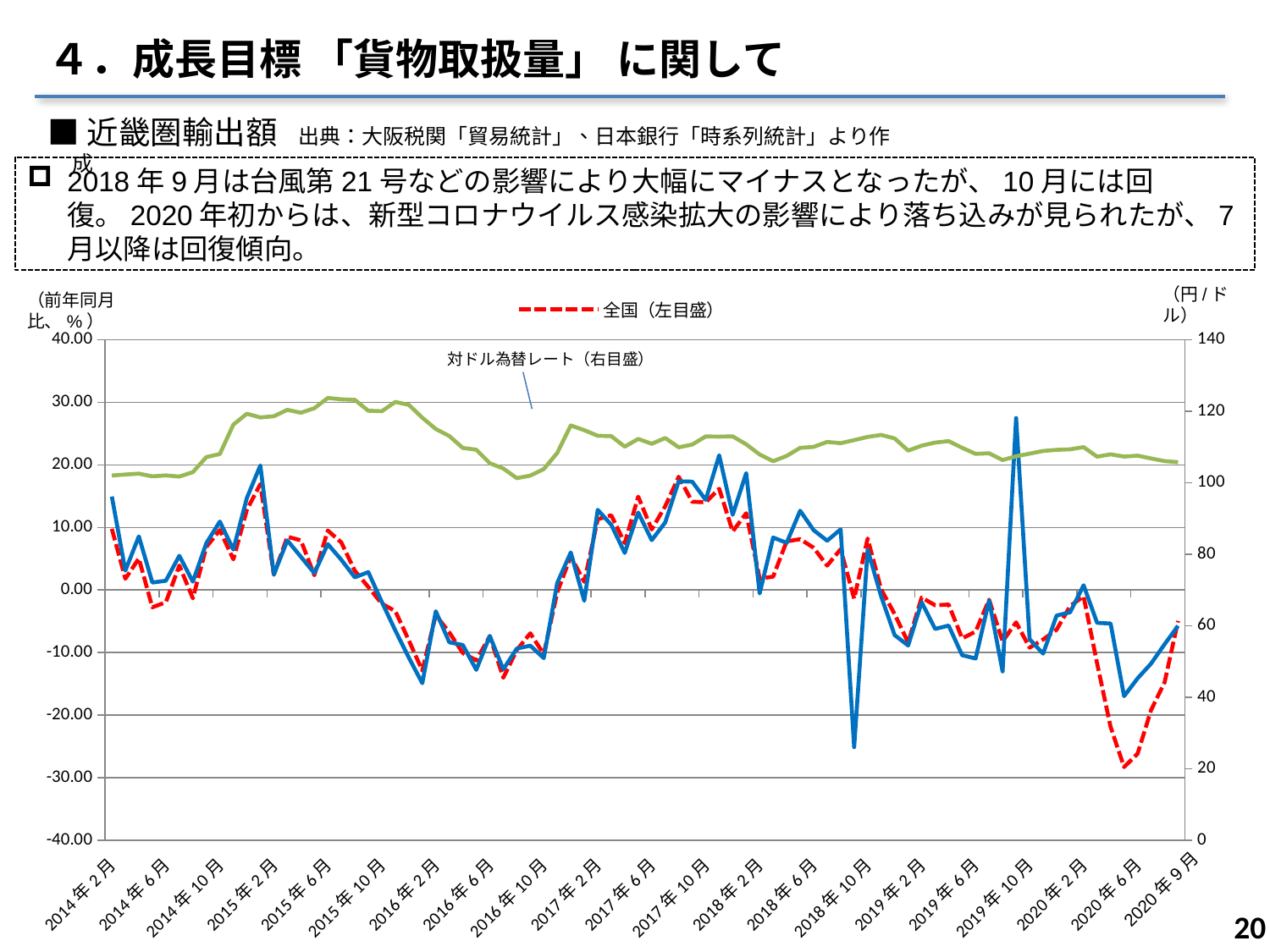

４．成長目標 「貨物取扱量」 に関して
■近畿圏輸出額　出典：大阪税関「貿易統計」、日本銀行「時系列統計」より作成
2018年9月は台風第21号などの影響により大幅にマイナスとなったが、10月には回復。2020年初からは、新型コロナウイルス感染拡大の影響により落ち込みが見られたが、7月以降は回復傾向。

### Chart

| Category | 全国（左目盛） | 近畿圏（左目盛） | 対ドル為替レート |
|---|---|---|---|
| 41671 | 9.764806599853245 | 14.942169042586386 | 102.02 |
| 41699 | 1.8025918906888734 | 3.0963064871361468 | 102.3 |
| 41730 | 5.045422515093236 | 8.56902068689456 | 102.54 |
| 41760 | -2.7613073188737047 | 1.1966459718207005 | 101.78 |
| 41791 | -1.9574618670847173 | 1.4800764093284755 | 102.05 |
| 41821 | 3.9174476382215317 | 5.474525972918258 | 101.73 |
| 41852 | -1.3367611477470973 | 1.3289914097699693 | 102.95 |
| 41883 | 6.885621216054403 | 7.496894994204524 | 107.16 |
| 41913 | 9.57476598685001 | 10.936226556972017 | 108.03 |
| 41944 | 4.894324484319895 | 6.463710602468794 | 116.24 |
| 41974 | 12.810659633751058 | 14.698549687864954 | 119.29 |
| 42005 | 16.92667648784243 | 19.89909334784663 | 118.25 |
| 42036 | 2.441366609359605 | 2.470237849700112 | 118.59 |
| 42064 | 8.51388847983388 | 7.926114361334243 | 120.37 |
| 42095 | 7.937589477289464 | 5.315627778078252 | 119.57 |
| 42125 | 2.3521546255098826 | 2.6871357498223176 | 120.82 |
| 42156 | 9.506388534980374 | 7.337218604297476 | 123.7 |
| 42186 | 7.605930827895335 | 4.834485436656195 | 123.31 |
| 42217 | 3.0740337507758824 | 2.0260726116660095 | 123.17 |
| 42248 | 0.4891189982211017 | 2.8610965472695398 | 120.13 |
| 42278 | -2.1835971811701995 | -1.8953092656913384 | 119.99 |
| 42309 | -3.37461590016936 | -6.472458876579836 | 122.58 |
| 42339 | -8.037924467962227 | -10.80017991304203 | 121.78 |
| 42370 | -12.870377788764245 | -14.890567924256317 | 118.18 |
| 42401 | -4.014527461099604 | -3.394946427363749 | 115.01 |
| 42430 | -6.784547018576276 | -8.358327210518809 | 113.05 |
| 42461 | -10.066302527039426 | -8.795794325261312 | 109.72 |
| 42491 | -11.25725900773999 | -12.759619271211122 | 109.24 |
| 42522 | -7.369336342645937 | -7.341033902213525 | 105.44 |
| 42552 | -14.02455488032112 | -12.681265150153436 | 103.97 |
| 42583 | -9.587997656536317 | -9.36162123932489 | 101.28 |
| 42614 | -6.928629444141336 | -8.894704588875669 | 101.99 |
| 42644 | -10.258588137813803 | -10.887472561740992 | 103.81 |
| 42675 | -0.37317389659381206 | 1.1405829754106378 | 108.33 |
| 42705 | 5.381560233555689 | 5.996814687101278 | 116.01 |
| 42736 | 1.3158681672266255 | -1.722182331865156 | 114.69 |
| 42767 | 11.308980165043451 | 12.809227550973645 | 113.13 |
| 42795 | 11.944087413054746 | 10.4264236683983 | 113.02 |
| 42826 | 7.481707858544738 | 5.919454996788033 | 110.08 |
| 42856 | 14.919095732396116 | 12.38318286624613 | 112.24 |
| 42887 | 9.669605586004721 | 7.967964000848809 | 110.89 |
| 42917 | 13.375507752294567 | 10.79248270689223 | 112.5 |
| 42948 | 18.09672460256418 | 17.376009971505127 | 109.9 |
| 42979 | 14.102114124278813 | 17.311636843621315 | 110.67 |
| 43009 | 14.01402939502023 | 14.396464612008671 | 112.94 |
| 43040 | 16.17769986349144 | 21.524200948279443 | 112.89 |
| 43070 | 9.35714017279139 | 12.01533560736334 | 112.96 |
| 43101 | 12.26760957781876 | 18.671593616477097 | 110.74 |
| 43132 | 1.8224477452225045 | -0.5437428569106686 | 107.9 |
| 43160 | 2.1319734731525983 | 8.384925529112081 | 106.01 |
| 43191 | 7.7736687208440856 | 7.530985385036431 | 107.49 |
| 43221 | 8.121807719440241 | 12.665705505485008 | 109.74 |
| 43252 | 6.747366173368505 | 9.562539470584738 | 110.02 |
| 43282 | 3.899985218580241 | 7.879274770027649 | 111.41 |
| 43313 | 6.519310547160572 | 9.699776403841724 | 111.06 |
| 43344 | -1.3782436658098334 | -25.116648981846808 | 111.91 |
| 43374 | 8.226010712240893 | 6.44678081927475 | 112.81 |
| 43405 | 0.10238421551869692 | -1.017759154011543 | 113.36 |
| 43435 | -3.8620995397375992 | -7.210420483601439 | 112.38 |
| 43466 | -8.405228294228579 | -8.874407711072692 | 108.97 |
| 43497 | -1.1972681792833981 | -1.9496798816836218 | 110.36 |
| 43525 | -2.4376542329367936 | -6.225391102209926 | 111.22 |
| 43556 | -2.3157074513820817 | -5.688346938192879 | 111.63 |
| 43586 | -7.729442332728979 | -10.419195380322108 | 109.76 |
| 43617 | -6.6452929505722835 | -10.947369948334156 | 108.07 |
| 43647 | -1.5481784784370944 | -1.6660786279779103 | 108.23 |
| 43678 | -8.210173749214988 | -13.007775176014661 | 106.34 |
| 43709 | -5.178529928333745 | 27.47311053058283 | 107.4 |
| 43739 | -9.212320129197877 | -7.85712873310176 | 108.12 |
| 43770 | -7.912246645311882 | -10.176719770088198 | 108.88 |
| 43800 | -6.34733801646702 | -4.093151297968205 | 109.18 |
| 43831 | -2.569252458954054 | -3.5617587969516933 | 109.34 |
| 43862 | -1.0043820147119504 | 0.7624392601672412 | 109.96 |
| 43891 | -11.720019044321077 | -5.249420088880825 | 107.29 |
| 43922 | -21.88174771401141 | -5.363704624135352 | 107.93 |
| 43952 | -28.301884206849763 | -16.96783512835333 | 107.31 |
| 43983 | -26.161127408035767 | -14.116607629922186 | 107.56 |
| 44013 | -19.18098400532253 | -11.754353122704302 | 106.78 |
| 44044 | -14.752505408293587 | -8.668080116370831 | 106.04 |
| 44075 | -4.94355782292844 | -5.7297861108814345 | 105.74 |
（円/ドル）
（前年同月比、%）
2020年9月
20